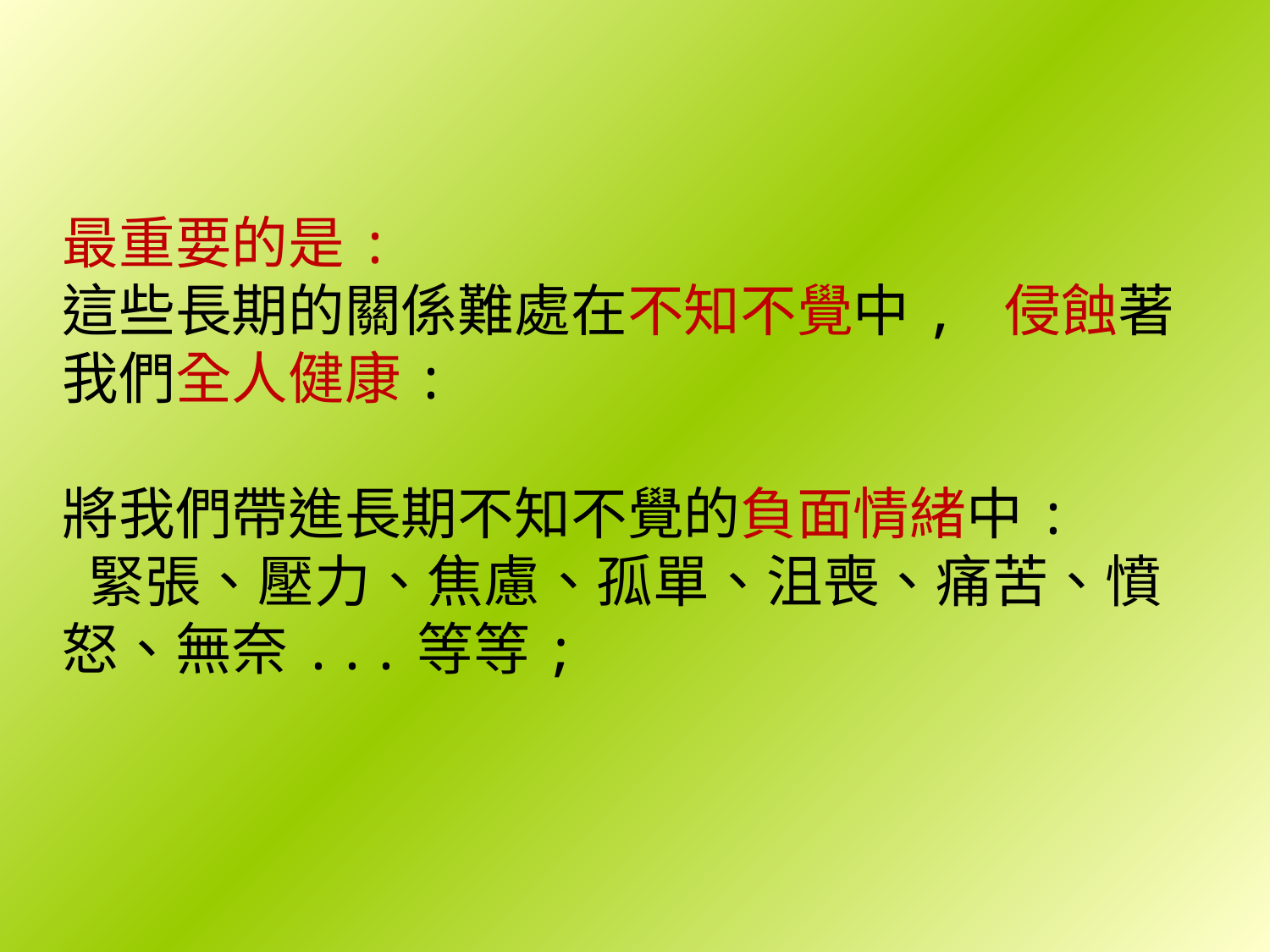

最重要的是:
這些長期的關係難處在不知不覺中, 侵蝕著我們全人健康:

將我們帶進長期不知不覺的負面情緒中:
 緊張、壓力、焦慮、孤單、沮喪、痛苦、憤   怒、無奈...等等;